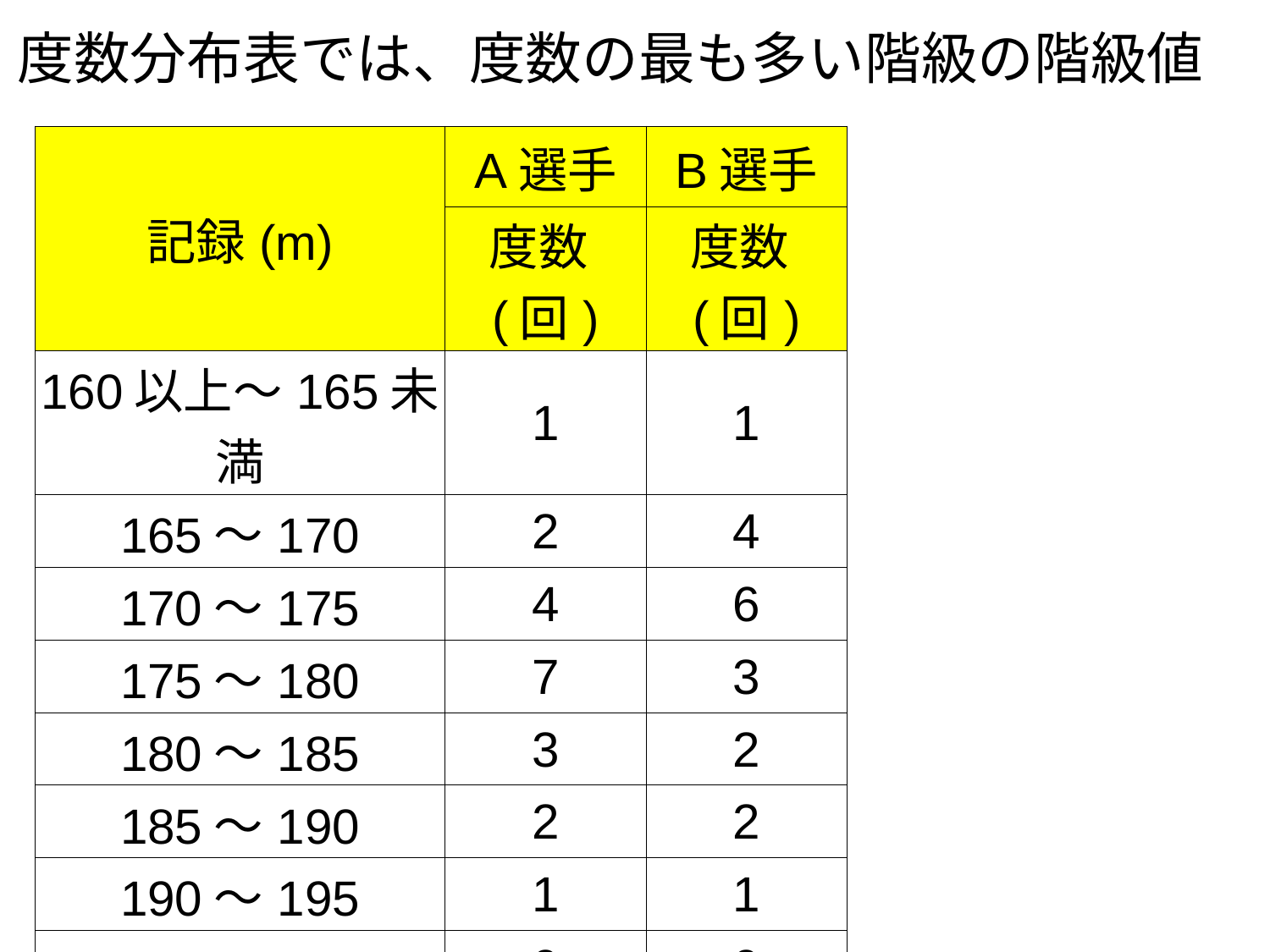

度数分布表では、度数の最も多い階級の階級値
| 記録(m) | A選手 | B選手 |
| --- | --- | --- |
|  | 度数(回) | 度数(回) |
| 160以上～165未満 | 1 | 1 |
| 165～170 | 2 | 4 |
| 170～175 | 4 | 6 |
| 175～180 | 7 | 3 |
| 180～185 | 3 | 2 |
| 185～190 | 2 | 2 |
| 190～195 | 1 | 1 |
| 195～200 | 0 | 0 |
| 200～205 | 0 | 1 |
| 計 | 20 | 20 |